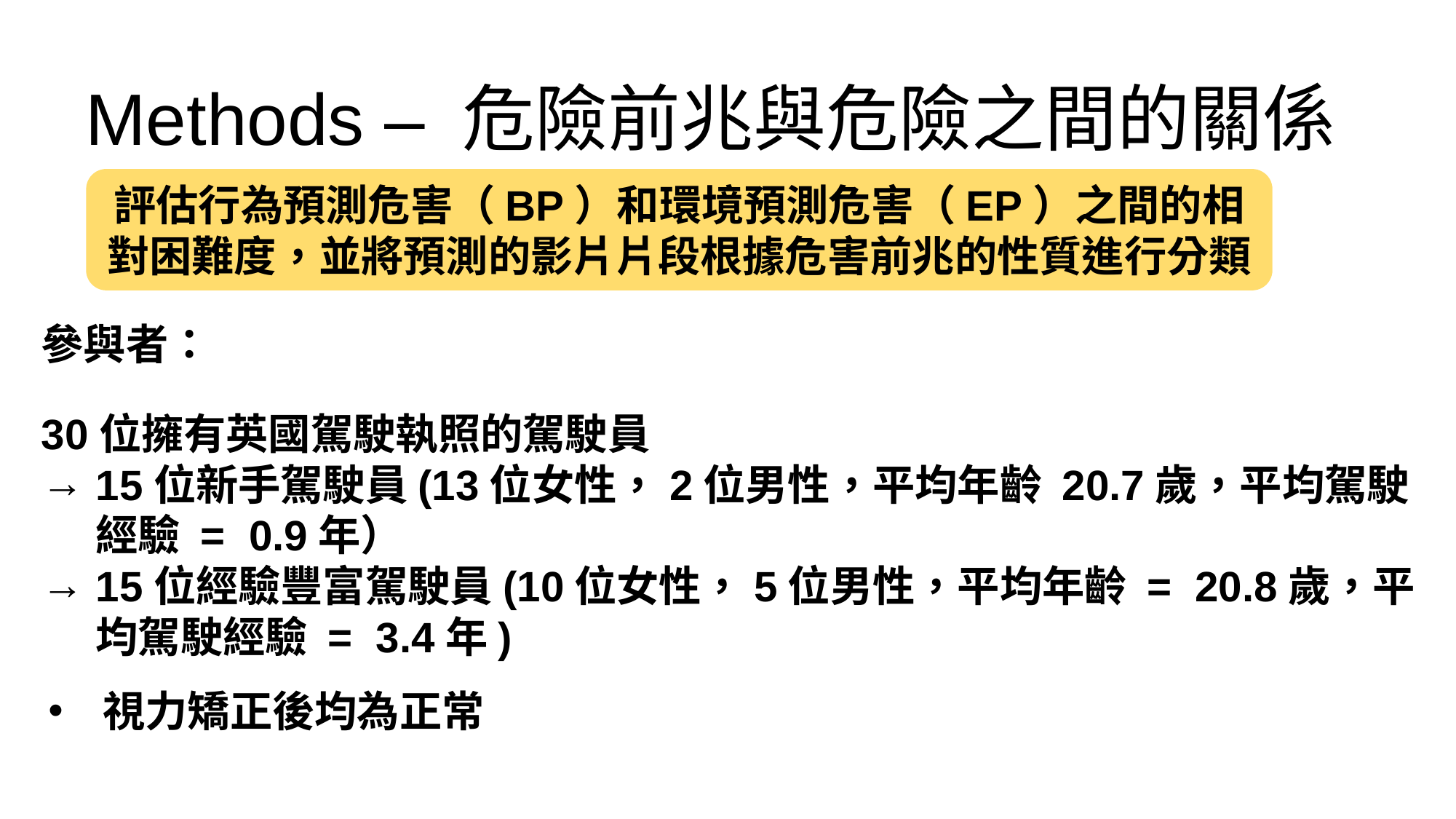

Methods – 危險前兆與危險之間的關係
評估行為預測危害（BP）和環境預測危害（EP）之間的相對困難度，並將預測的影片片段根據危害前兆的性質進行分類
參與者：
30位擁有英國駕駛執照的駕駛員
15位新手駕駛員(13位女性，2位男性，平均年齡 20.7歲，平均駕駛經驗 =  0.9年）
15位經驗豐富駕駛員(10位女性，5位男性，平均年齡 =  20.8歲，平均駕駛經驗 =  3.4年)
視力矯正後均為正常